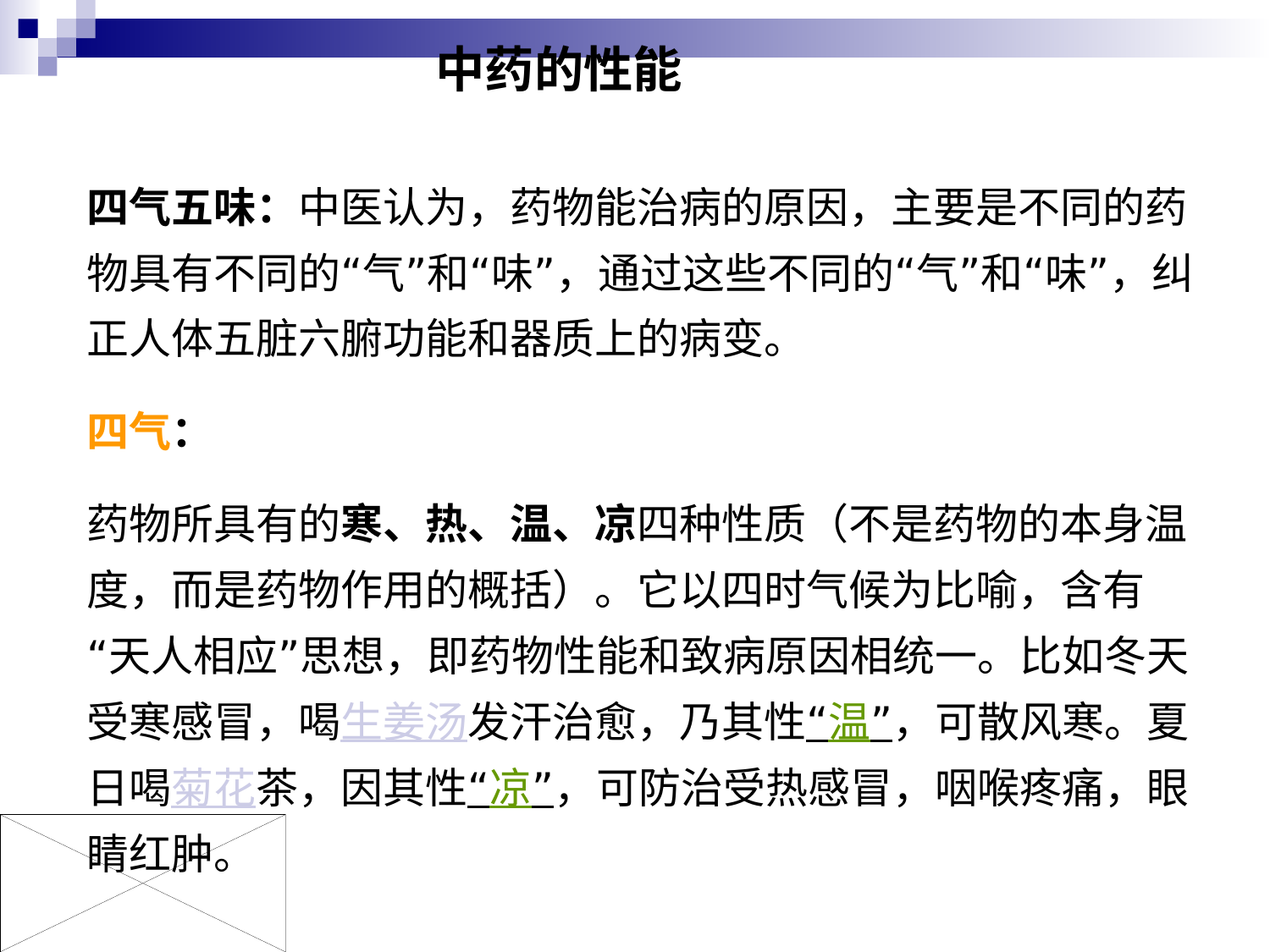

中药的性能
四气五味：中医认为，药物能治病的原因，主要是不同的药物具有不同的“气”和“味”，通过这些不同的“气”和“味”，纠正人体五脏六腑功能和器质上的病变。
四气：
药物所具有的寒、热、温、凉四种性质（不是药物的本身温度，而是药物作用的概括）。它以四时气候为比喻，含有“天人相应”思想，即药物性能和致病原因相统一。比如冬天受寒感冒，喝生姜汤发汗治愈，乃其性“温”，可散风寒。夏日喝菊花茶，因其性“凉”，可防治受热感冒，咽喉疼痛，眼睛红肿。